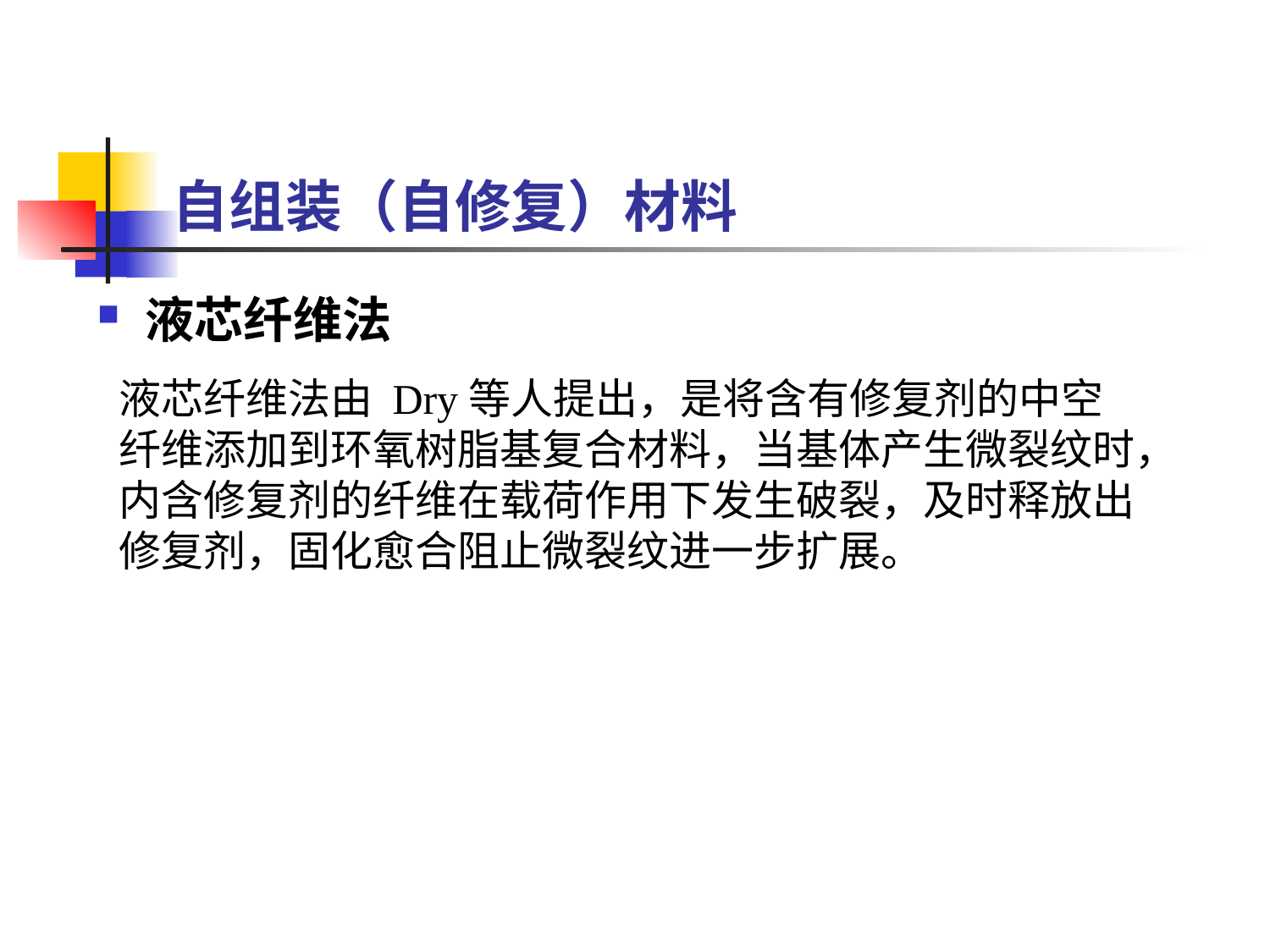

# 自组装（自修复）材料

液芯纤维法

液芯纤维法由 Dry等人提出，是将含有修复剂的中空纤维添加到环氧树脂基复合材料，当基体产生微裂纹时，内含修复剂的纤维在载荷作用下发生破裂，及时释放出修复剂，固化愈合阻止微裂纹进一步扩展。